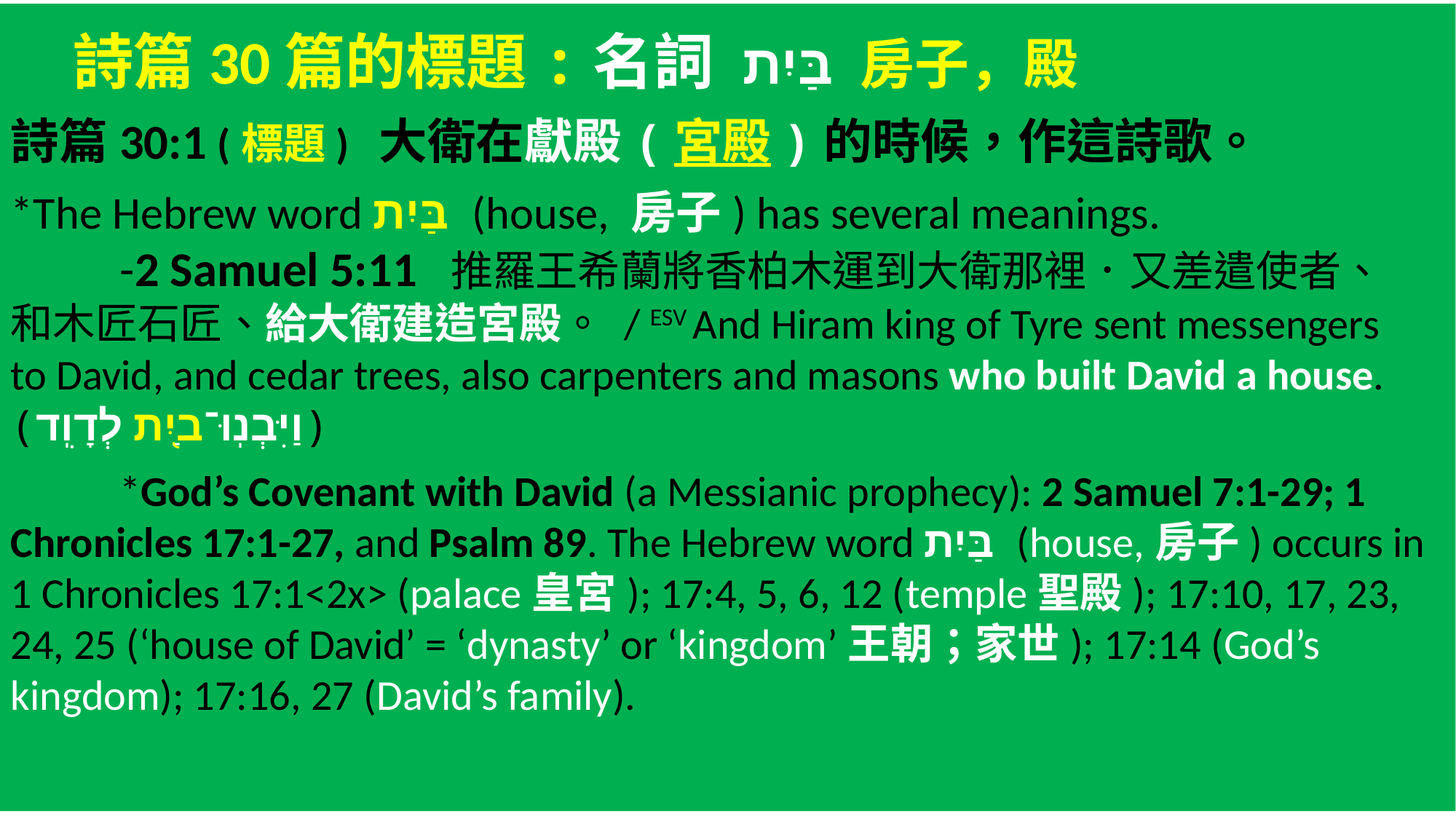

詩篇30篇的標題:名詞 בַּיִת 房子，殿

詩篇30:1 (標題)  大衛在獻殿(宮殿)的時候，作這詩歌。

*The Hebrew word בַּיִת  (house, 房子) has several meanings.
	-2 Samuel 5:11  ‎推羅王希蘭將香柏木運到大衛那裡．又差遣使者、
和木匠石匠、給大衛建造宮殿。 / ESV And Hiram king of Tyre sent messengers
to David, and cedar trees, also carpenters and masons who built David a house. (וַיִּבְנֽוּ־בַ֖יִת לְדָוִֽד)

	*God’s Covenant with David (a Messianic prophecy): 2 Samuel 7:1-29; 1 Chronicles 17:1-27, and Psalm 89. The Hebrew word בַּיִת  (house,房子) occurs in 1 Chronicles 17:1<2x> (palace皇宮); 17:4, 5, 6, 12 (temple聖殿); 17:10, 17, 23, 24, 25 (‘house of David’ = ‘dynasty’ or ‘kingdom’王朝；家世); 17:14 (God’s kingdom); 17:16, 27 (David’s family).